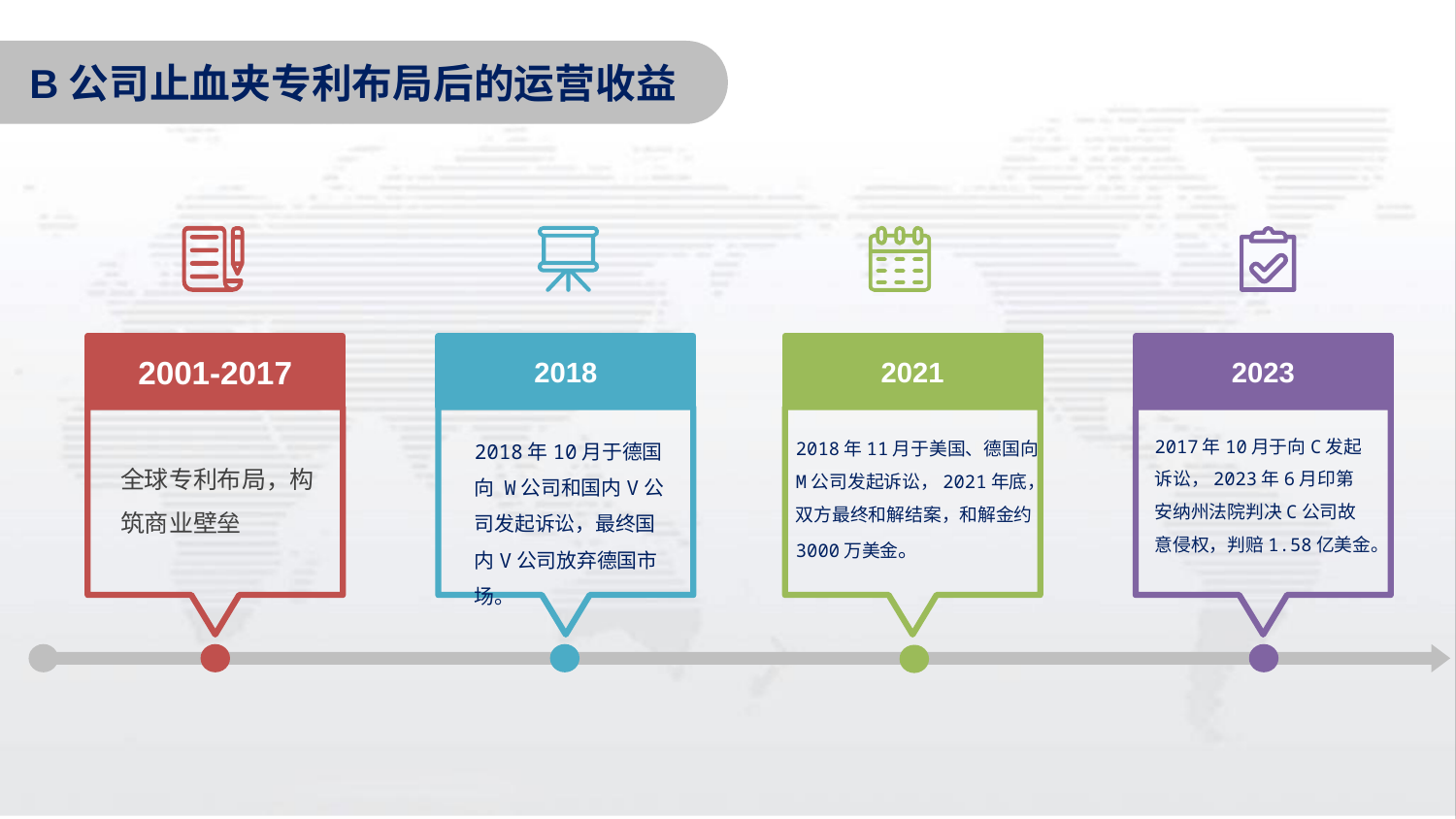

B公司止血夹专利布局后的运营收益

2001-2017

2018

2021

2023

2017年10月于向C发起诉讼，2023年6月印第安纳州法院判决C公司故意侵权，判赔1.58亿美金。
2018年10月于德国向 W公司和国内V公司发起诉讼，最终国内V公司放弃德国市场。
2018年11月于美国、德国向M公司发起诉讼，2021年底，双方最终和解结案，和解金约3000万美金。

全球专利布局，构筑商业壁垒